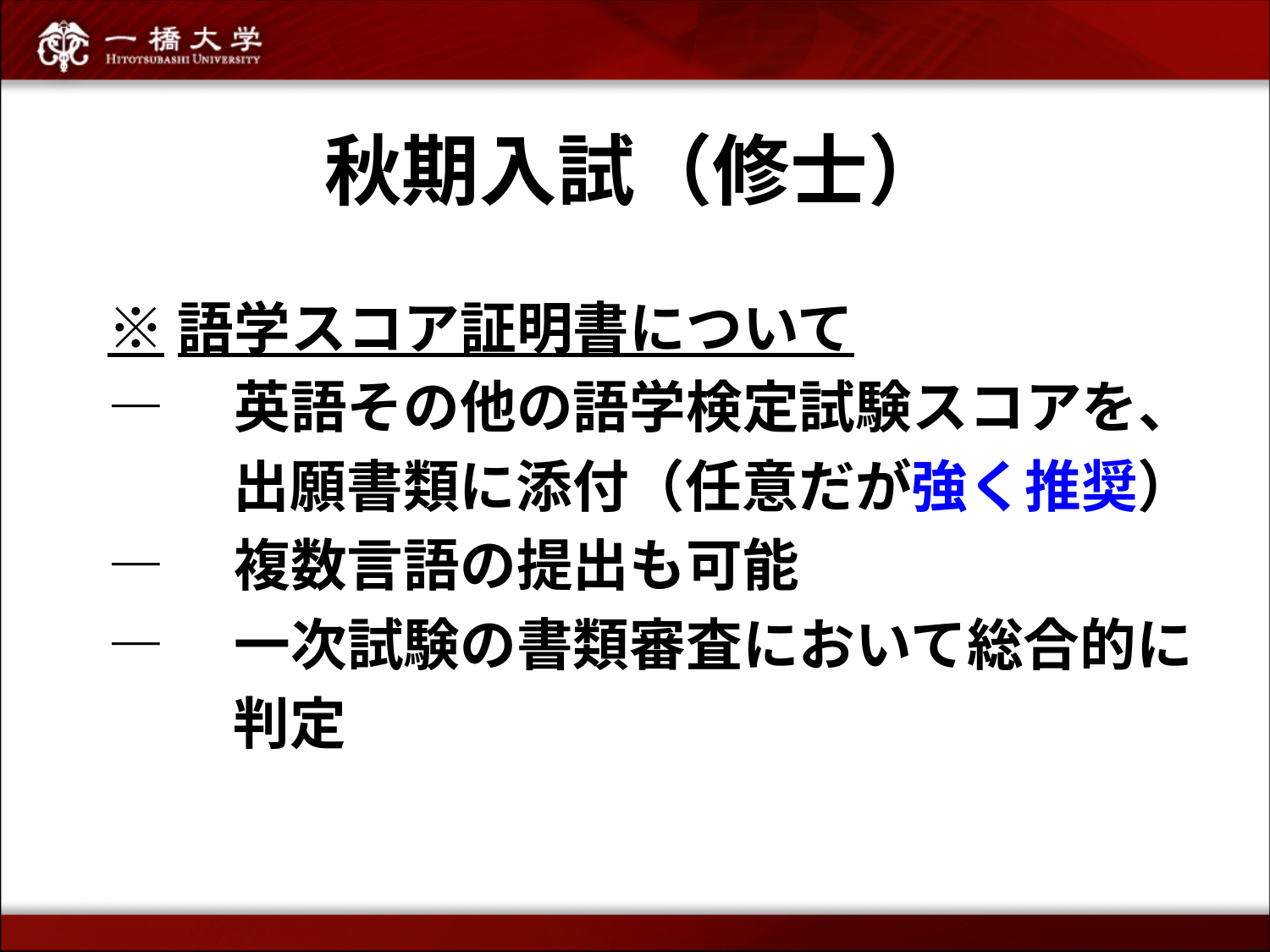

# 秋期入試（修士）
※語学スコア証明書について
―　英語その他の語学検定試験スコアを、
　　 出願書類に添付（任意だが強く推奨）
―　複数言語の提出も可能
―　一次試験の書類審査において総合的に
　　 判定